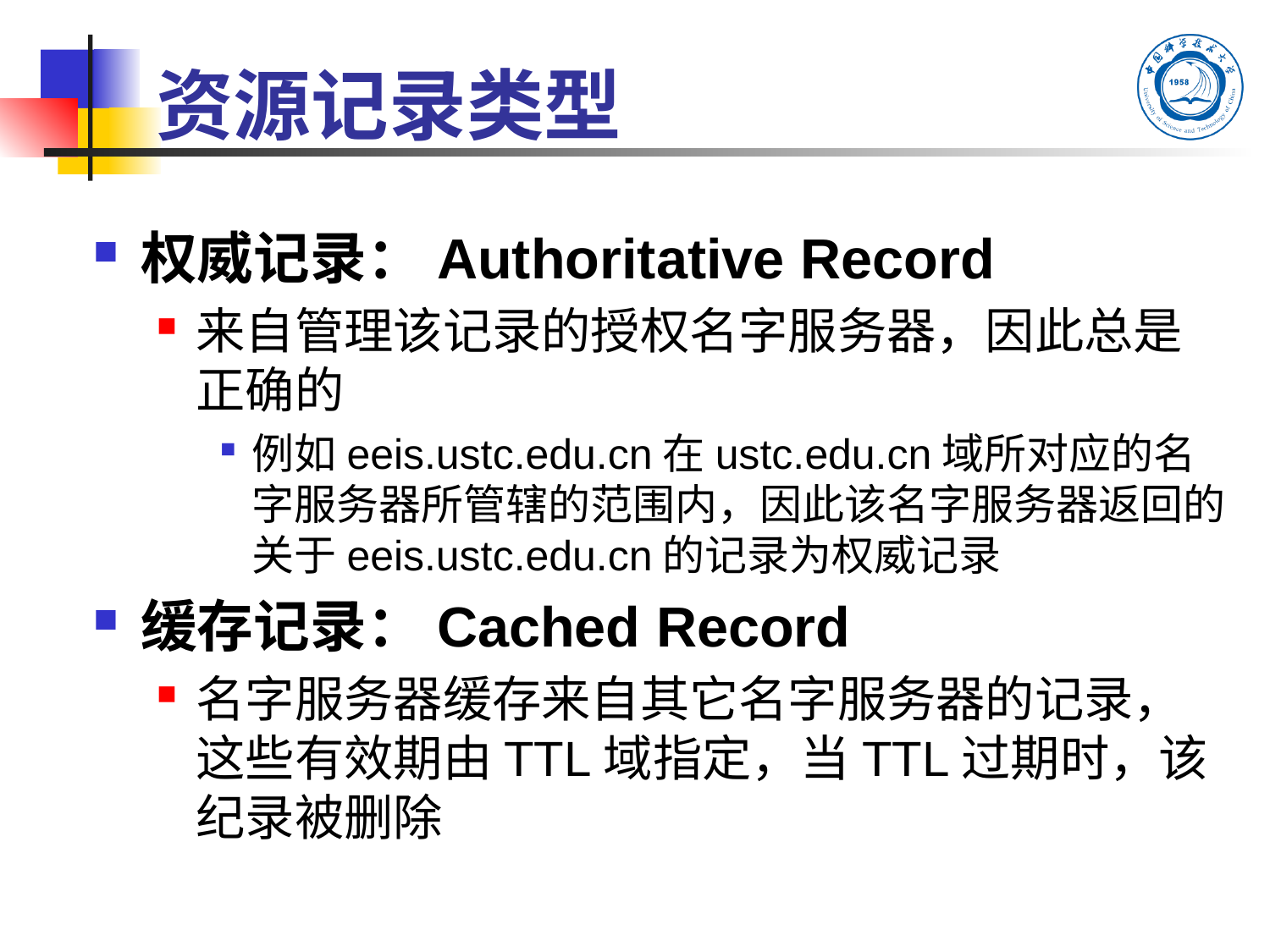

# 资源记录类型
权威记录：Authoritative Record
来自管理该记录的授权名字服务器，因此总是正确的
例如eeis.ustc.edu.cn在ustc.edu.cn域所对应的名字服务器所管辖的范围内，因此该名字服务器返回的关于eeis.ustc.edu.cn的记录为权威记录
缓存记录：Cached Record
名字服务器缓存来自其它名字服务器的记录，这些有效期由TTL域指定，当TTL过期时，该纪录被删除